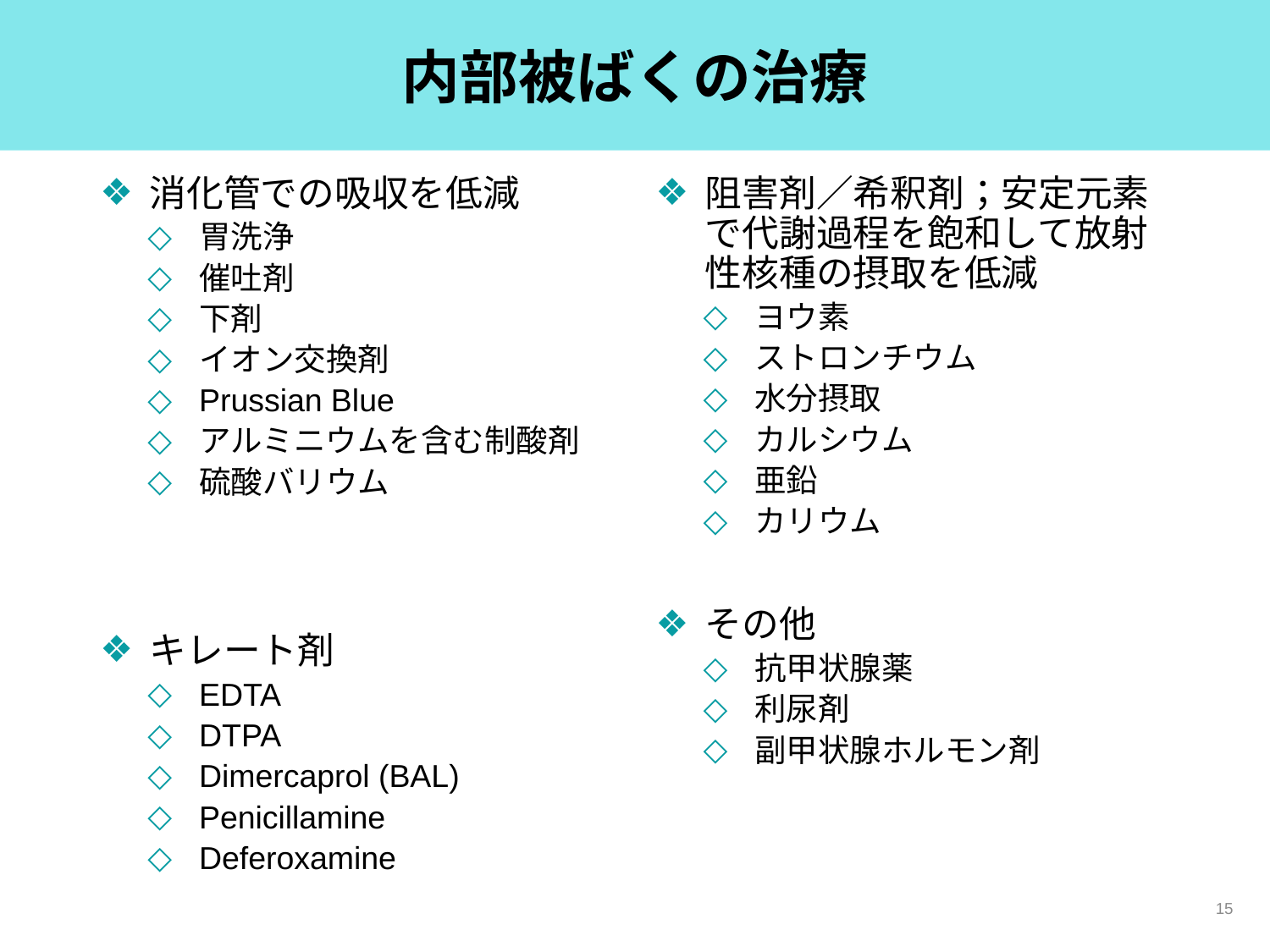

# 内部被ばくの治療
消化管での吸収を低減
胃洗浄
催吐剤
下剤
イオン交換剤
Prussian Blue
アルミニウムを含む制酸剤
硫酸バリウム

キレート剤
EDTA
DTPA
Dimercaprol (BAL)
Penicillamine
Deferoxamine

阻害剤／希釈剤；安定元素で代謝過程を飽和して放射性核種の摂取を低減
ヨウ素
ストロンチウム
水分摂取
カルシウム
亜鉛
カリウム

その他
抗甲状腺薬
利尿剤
副甲状腺ホルモン剤
15